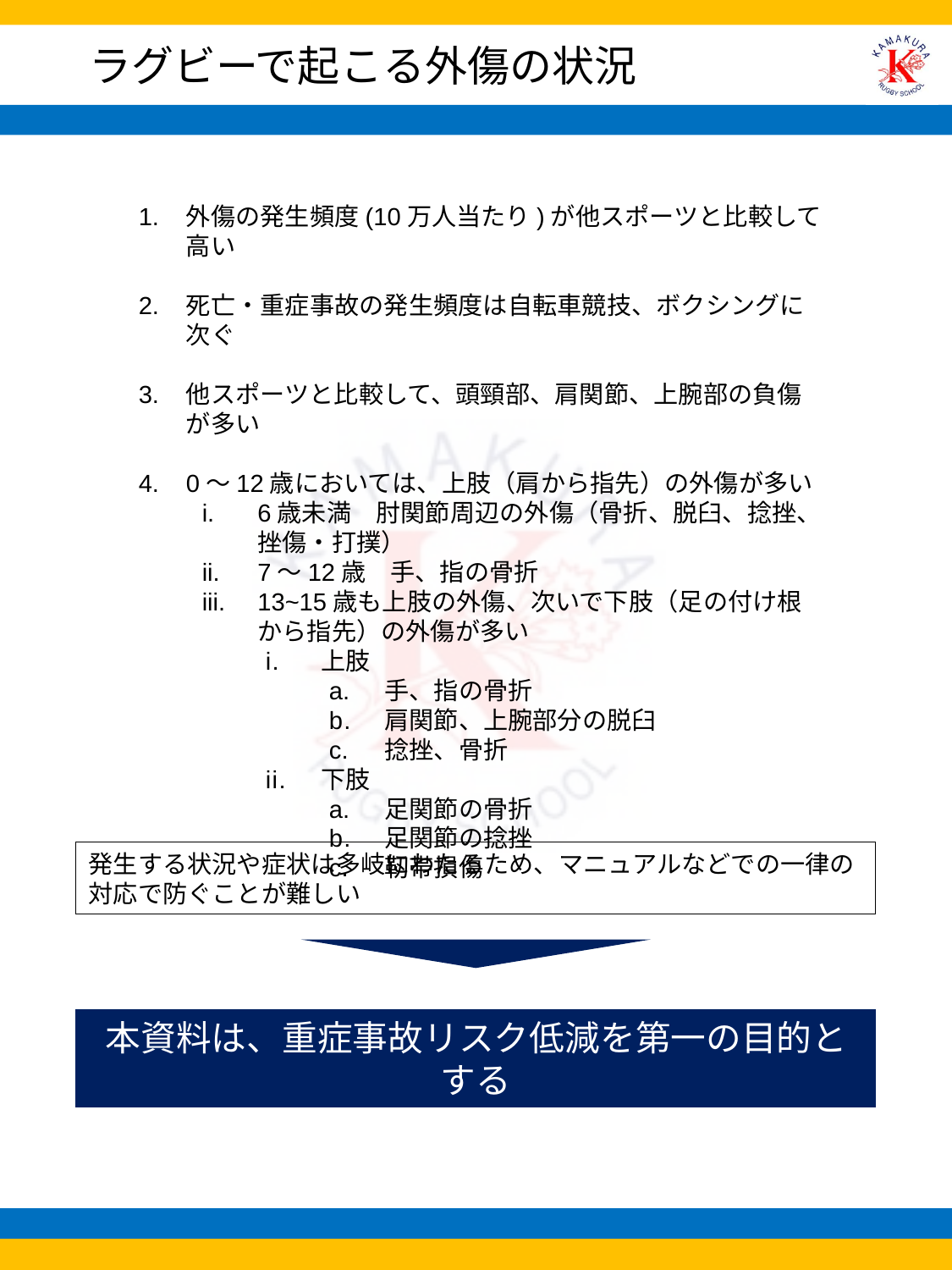

# ラグビーで起こる外傷の状況
外傷の発生頻度(10万人当たり)が他スポーツと比較して高い

死亡・重症事故の発生頻度は自転車競技、ボクシングに次ぐ

他スポーツと比較して、頭頸部、肩関節、上腕部の負傷が多い

0～12歳においては、上肢（肩から指先）の外傷が多い
6歳未満　肘関節周辺の外傷（骨折、脱臼、捻挫、挫傷・打撲）
7～12歳　手、指の骨折
13~15歳も上肢の外傷、次いで下肢（足の付け根から指先）の外傷が多い
上肢
手、指の骨折
肩関節、上腕部分の脱臼
捻挫、骨折
下肢
足関節の骨折
足関節の捻挫
靭帯損傷
発生する状況や症状は多岐にわたるため、マニュアルなどでの一律の対応で防ぐことが難しい

本資料は、重症事故リスク低減を第一の目的とする